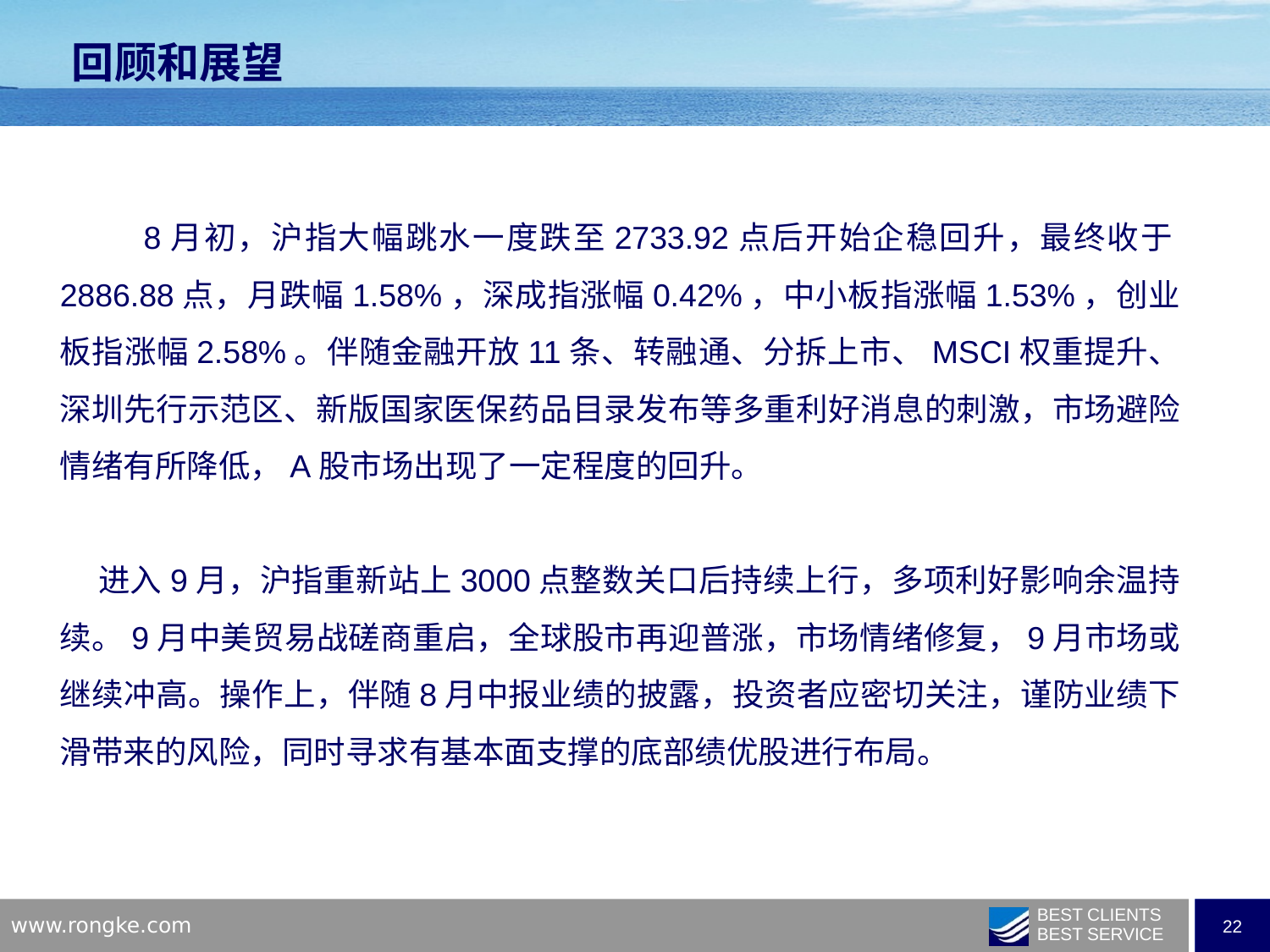

回顾和展望

    8月初，沪指大幅跳水一度跌至2733.92点后开始企稳回升，最终收于2886.88点，月跌幅1.58%，深成指涨幅0.42%，中小板指涨幅1.53%，创业板指涨幅2.58%。伴随金融开放11条、转融通、分拆上市、MSCI权重提升、深圳先行示范区、新版国家医保药品目录发布等多重利好消息的刺激，市场避险情绪有所降低，A股市场出现了一定程度的回升。

    进入9月，沪指重新站上3000点整数关口后持续上行，多项利好影响余温持续。9月中美贸易战磋商重启，全球股市再迎普涨，市场情绪修复，9月市场或继续冲高。操作上，伴随8月中报业绩的披露，投资者应密切关注，谨防业绩下滑带来的风险，同时寻求有基本面支撑的底部绩优股进行布局。